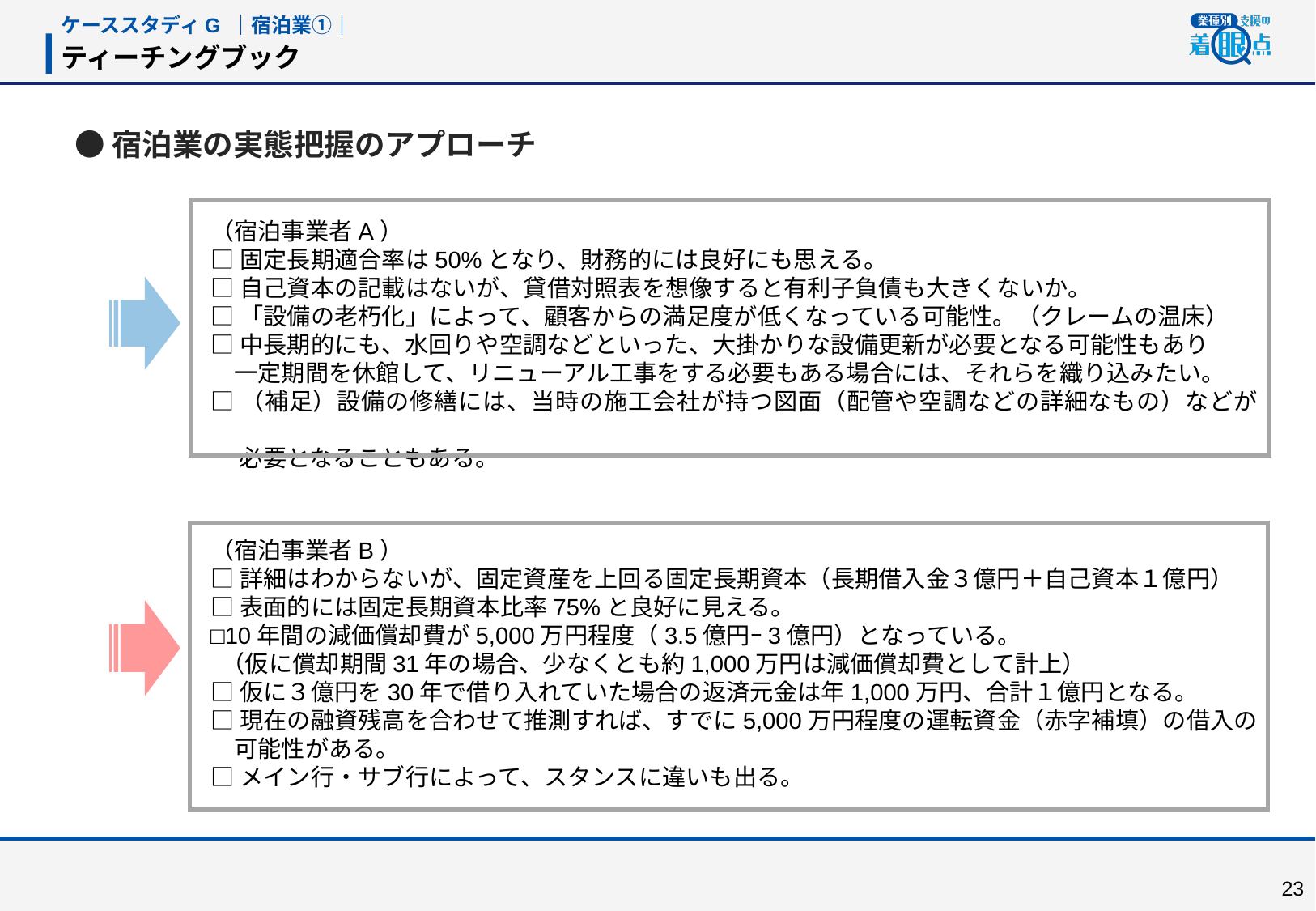

ケーススタディG ｜宿泊業①｜
ティーチングブック
　● 宿泊業の実態把握のアプローチ

（宿泊事業者A）
□固定長期適合率は50%となり、財務的には良好にも思える。
□自己資本の記載はないが、貸借対照表を想像すると有利子負債も大きくないか。
□「設備の老朽化」によって、顧客からの満足度が低くなっている可能性。（クレームの温床）
□中長期的にも、水回りや空調などといった、大掛かりな設備更新が必要となる可能性もあり
　一定期間を休館して、リニューアル工事をする必要もある場合には、それらを織り込みたい。
□（補足）設備の修繕には、当時の施工会社が持つ図面（配管や空調などの詳細なもの）などが
　 必要となることもある。

（宿泊事業者B）
□詳細はわからないが、固定資産を上回る固定長期資本（長期借入金３億円＋自己資本１億円）
□表面的には固定長期資本比率75%と良好に見える。
□10年間の減価償却費が5,000万円程度（3.5億円ｰ3億円）となっている。
 （仮に償却期間31年の場合、少なくとも約1,000万円は減価償却費として計上）
□仮に３億円を30年で借り入れていた場合の返済元金は年1,000万円、合計１億円となる。
□現在の融資残高を合わせて推測すれば、すでに5,000万円程度の運転資金（赤字補填）の借入の
　可能性がある。
□メイン行・サブ行によって、スタンスに違いも出る。

23